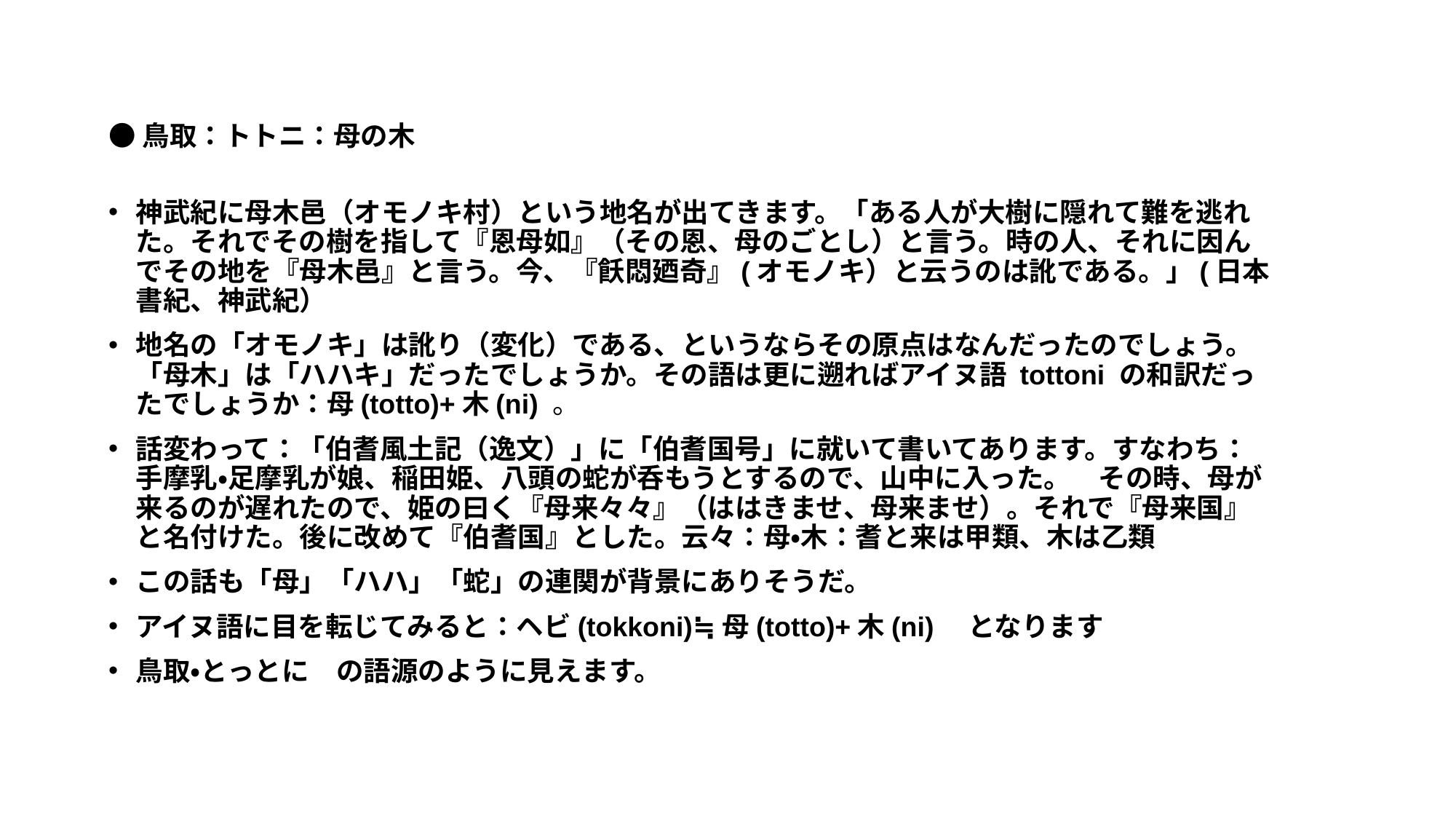

●鳥取：トトニ：母の木
神武紀に母木邑（オモノキ村）という地名が出てきます。「ある人が大樹に隠れて難を逃れた。それでその樹を指して『恩母如』（その恩、母のごとし）と言う。時の人、それに因んでその地を『母木邑』と言う。今、『飫悶廼奇』(オモノキ）と云うのは訛である。」(日本書紀、神武紀）
地名の「オモノキ」は訛り（変化）である、というならその原点はなんだったのでしょう。「母木」は「ハハキ」だったでしょうか。その語は更に遡ればアイヌ語 tottoni の和訳だったでしょうか：母(totto)+木(ni) 。
話変わって：「伯耆風土記（逸文）」に「伯耆国号」に就いて書いてあります。すなわち：手摩乳・足摩乳が娘、稲田姫、八頭の蛇が呑もうとするので、山中に入った。　その時、母が来るのが遅れたので、姫の曰く『母来々々』（ははきませ、母来ませ）。それで『母来国』と名付けた。後に改めて『伯耆国』とした。云々：母・木：耆と来は甲類、木は乙類
この話も「母」「ハハ」「蛇」の連関が背景にありそうだ。
アイヌ語に目を転じてみると：ヘビ(tokkoni)≒母(totto)+木(ni)　となります
鳥取・とっとに　の語源のように見えます。